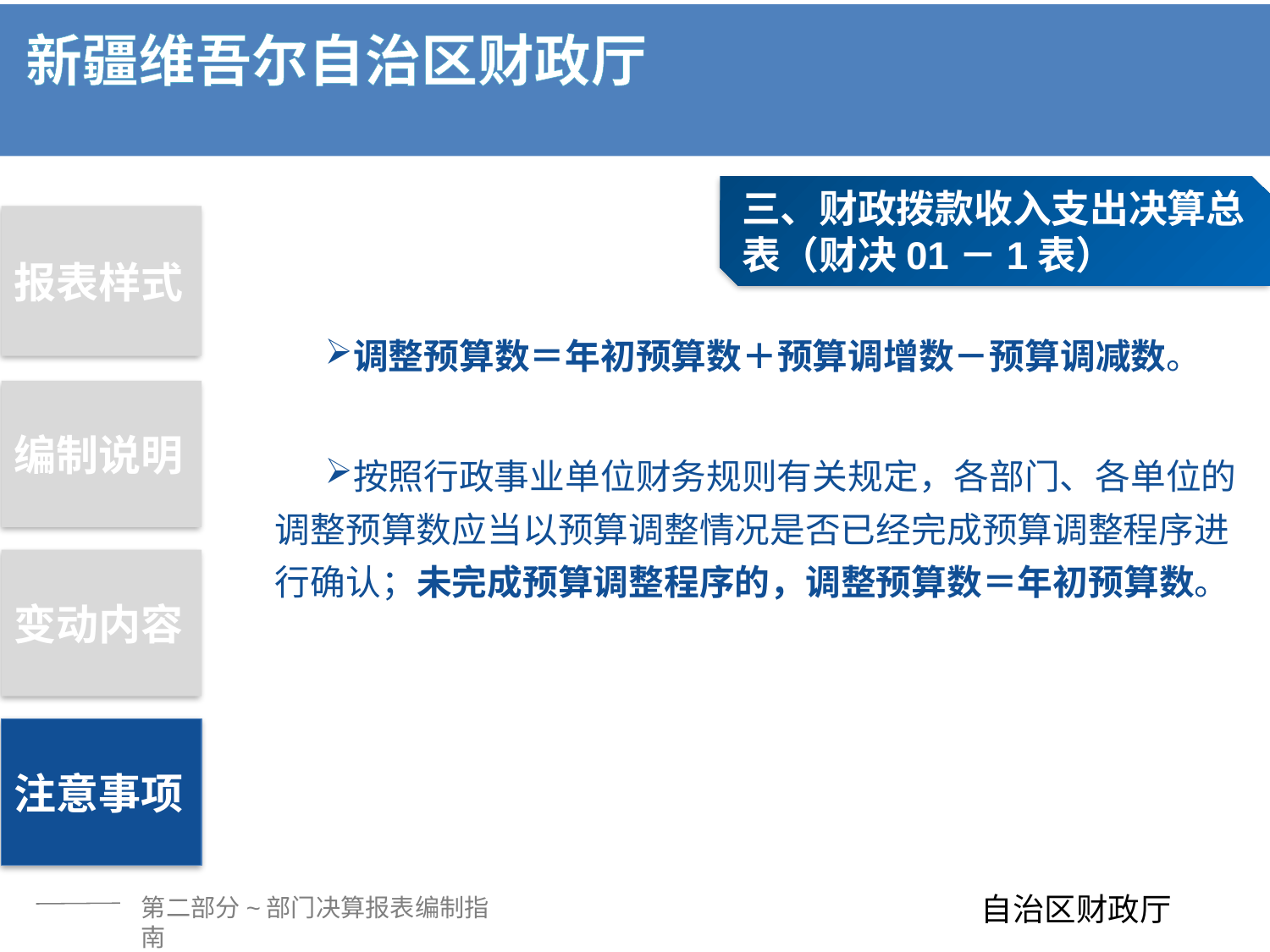

三、财政拨款收入支出决算总表（财决01－1表）
报表样式
调整预算数＝年初预算数＋预算调增数－预算调减数。

按照行政事业单位财务规则有关规定，各部门、各单位的调整预算数应当以预算调整情况是否已经完成预算调整程序进行确认；未完成预算调整程序的，调整预算数＝年初预算数。
编制说明
变动内容
注意事项
第二部分~部门决算报表编制指南
35